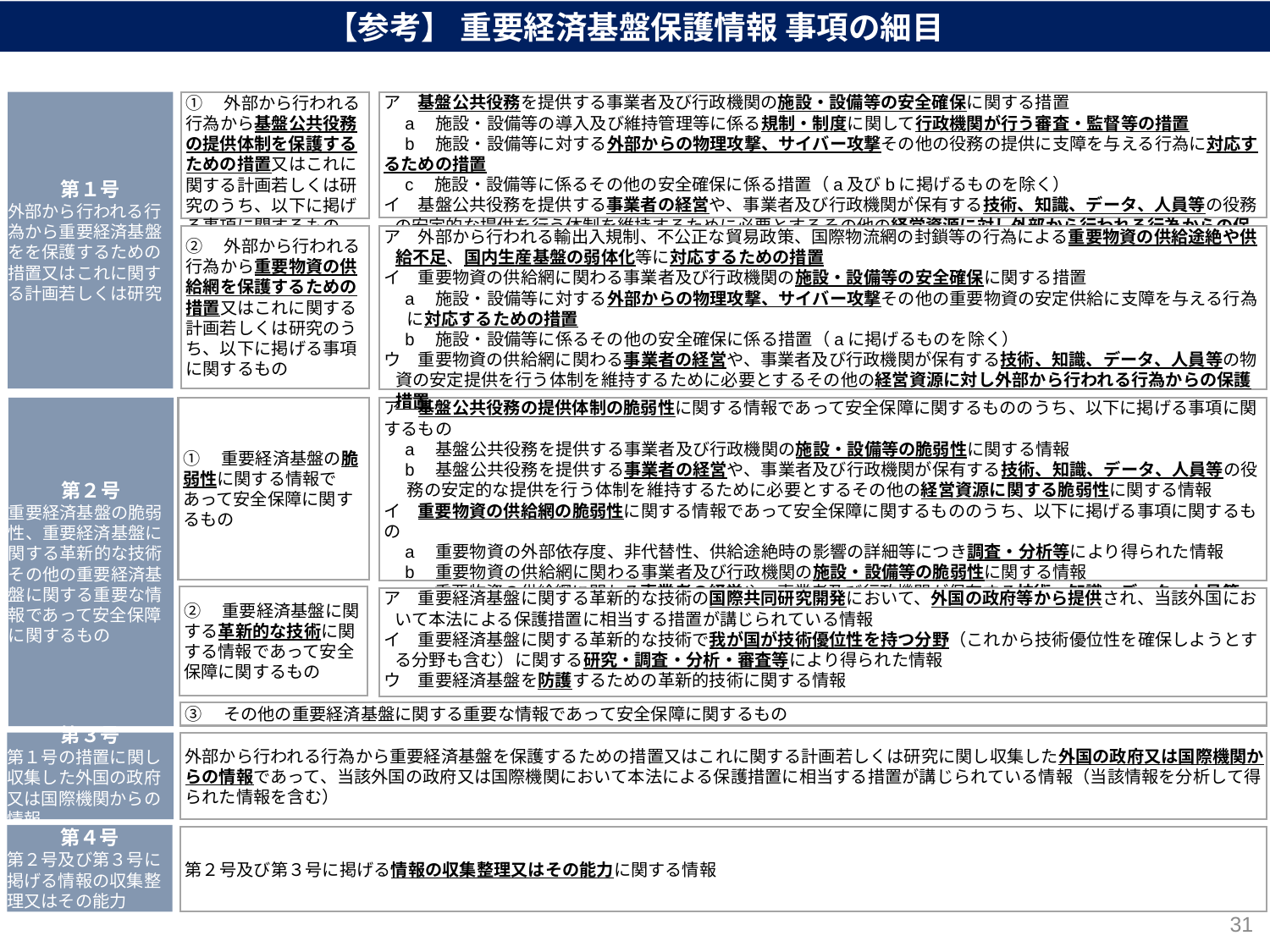

【参考】 重要経済基盤保護情報 事項の細目
第１号
外部から行われる行為から重要経済基盤をを保護するための措置又はこれに関する計画若しくは研究
ア　基盤公共役務を提供する事業者及び行政機関の施設・設備等の安全確保に関する措置
　a　施設・設備等の導入及び維持管理等に係る規制・制度に関して行政機関が行う審査・監督等の措置
　b　施設・設備等に対する外部からの物理攻撃、サイバー攻撃その他の役務の提供に支障を与える行為に対応するための措置
　c　施設・設備等に係るその他の安全確保に係る措置（a及びbに掲げるものを除く）
イ　基盤公共役務を提供する事業者の経営や、事業者及び行政機関が保有する技術、知識、データ、人員等の役務の安定的な提供を行う体制を維持するために必要とするその他の経営資源に対し外部から行われる行為からの保護措置
①　外部から行われる行為から基盤公共役務の提供体制を保護するための措置又はこれに関する計画若しくは研究のうち、以下に掲げる事項に関するもの
②　外部から行われる行為から重要物資の供給網を保護するための措置又はこれに関する計画若しくは研究のうち、以下に掲げる事項に関するもの
ア　外部から行われる輸出入規制、不公正な貿易政策、国際物流網の封鎖等の行為による重要物資の供給途絶や供給不足、国内生産基盤の弱体化等に対応するための措置
イ　重要物資の供給網に関わる事業者及び行政機関の施設・設備等の安全確保に関する措置
　a　施設・設備等に対する外部からの物理攻撃、サイバー攻撃その他の重要物資の安定供給に支障を与える行為に対応するための措置
　b　施設・設備等に係るその他の安全確保に係る措置（aに掲げるものを除く）
ウ　重要物資の供給網に関わる事業者の経営や、事業者及び行政機関が保有する技術、知識、データ、人員等の物資の安定提供を行う体制を維持するために必要とするその他の経営資源に対し外部から行われる行為からの保護措置
第２号
重要経済基盤の脆弱性、重要経済基盤に関する革新的な技術その他の重要経済基盤に関する重要な情報であって安全保障に関するもの
ア　基盤公共役務の提供体制の脆弱性に関する情報であって安全保障に関するもののうち、以下に掲げる事項に関するもの
　a　基盤公共役務を提供する事業者及び行政機関の施設・設備等の脆弱性に関する情報
　b　基盤公共役務を提供する事業者の経営や、事業者及び行政機関が保有する技術、知識、データ、人員等の役務の安定的な提供を行う体制を維持するために必要とするその他の経営資源に関する脆弱性に関する情報
イ　重要物資の供給網の脆弱性に関する情報であって安全保障に関するもののうち、以下に掲げる事項に関するもの
　a　重要物資の外部依存度、非代替性、供給途絶時の影響の詳細等につき調査・分析等により得られた情報
　b　重要物資の供給網に関わる事業者及び行政機関の施設・設備等の脆弱性に関する情報
　c　重要物資の供給網に関わる事業者の経営や、事業者及び行政機関が保有する技術、知識、データ、人員等、物資の安定供給を行う体制を維持するために必要とするその他の経営資源に関する脆弱性に関する情報
①　重要経済基盤の脆弱性に関する情報であって安全保障に関するもの
②　重要経済基盤に関する革新的な技術に関する情報であって安全保障に関するもの
ア　重要経済基盤に関する革新的な技術の国際共同研究開発において、外国の政府等から提供され、当該外国において本法による保護措置に相当する措置が講じられている情報
イ　重要経済基盤に関する革新的な技術で我が国が技術優位性を持つ分野（これから技術優位性を確保しようとする分野も含む）に関する研究・調査・分析・審査等により得られた情報
ウ　重要経済基盤を防護するための革新的技術に関する情報
③　その他の重要経済基盤に関する重要な情報であって安全保障に関するもの
第３号
第１号の措置に関し収集した外国の政府又は国際機関からの情報
外部から行われる行為から重要経済基盤を保護するための措置又はこれに関する計画若しくは研究に関し収集した外国の政府又は国際機関からの情報であって、当該外国の政府又は国際機関において本法による保護措置に相当する措置が講じられている情報（当該情報を分析して得られた情報を含む）
第４号
第２号及び第３号に掲げる情報の収集整理又はその能力
第２号及び第３号に掲げる情報の収集整理又はその能力に関する情報
31